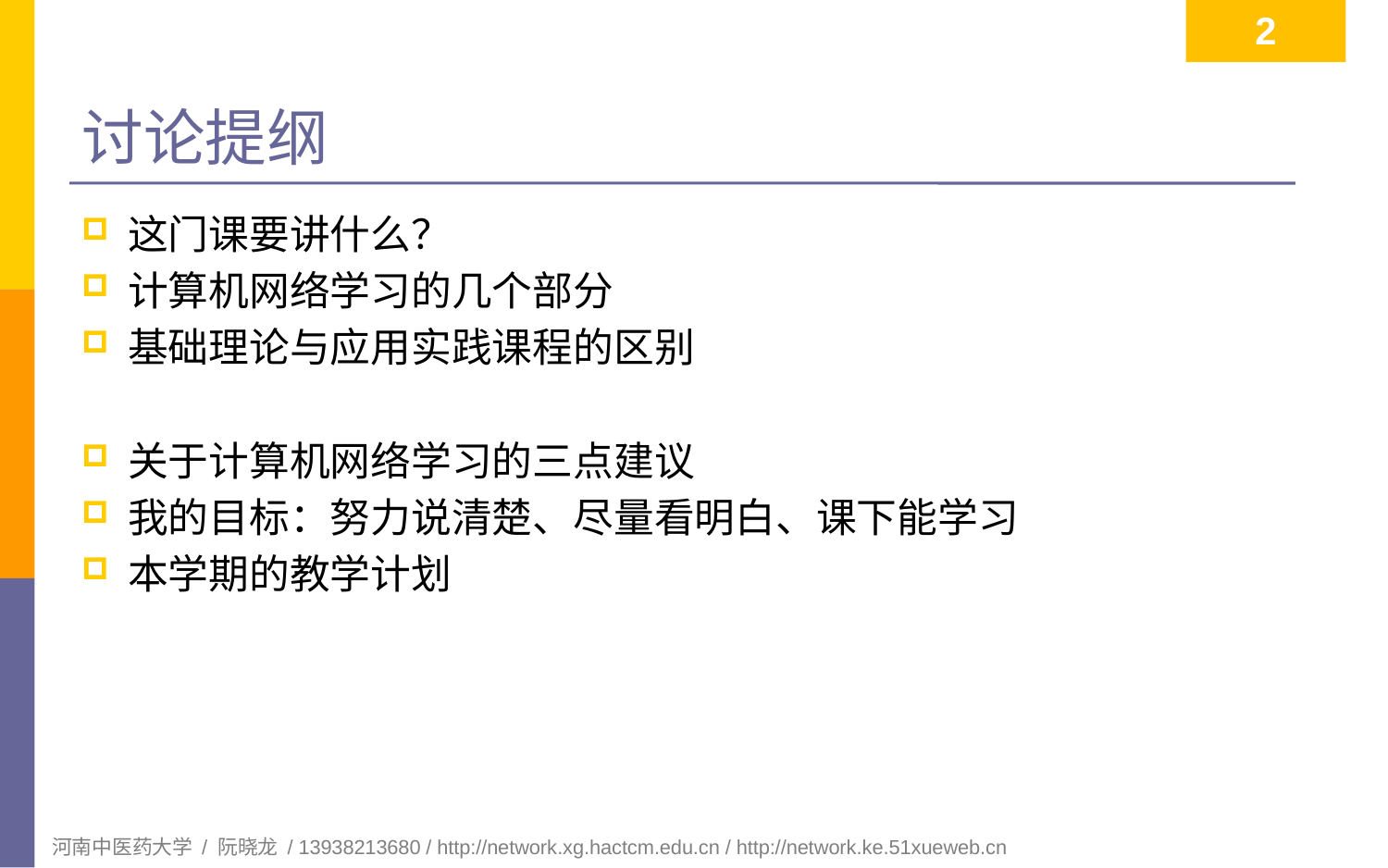

2
# 讨论提纲
这门课要讲什么？
计算机网络学习的几个部分
基础理论与应用实践课程的区别

关于计算机网络学习的三点建议
我的目标：努力说清楚、尽量看明白、课下能学习
本学期的教学计划